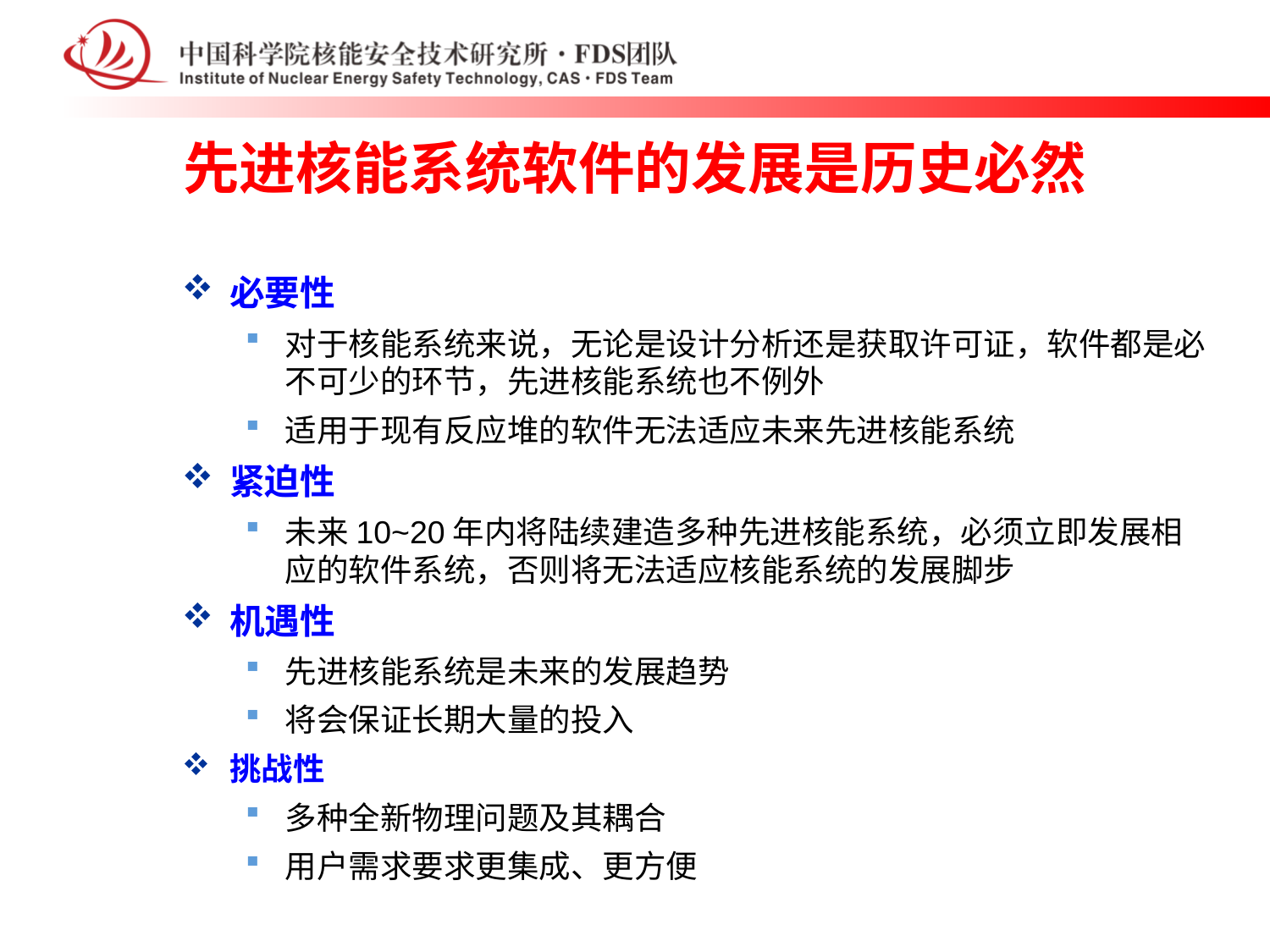

# 先进核能系统软件的发展是历史必然
必要性
对于核能系统来说，无论是设计分析还是获取许可证，软件都是必不可少的环节，先进核能系统也不例外
适用于现有反应堆的软件无法适应未来先进核能系统
紧迫性
未来10~20年内将陆续建造多种先进核能系统，必须立即发展相应的软件系统，否则将无法适应核能系统的发展脚步
机遇性
先进核能系统是未来的发展趋势
将会保证长期大量的投入
挑战性
多种全新物理问题及其耦合
用户需求要求更集成、更方便